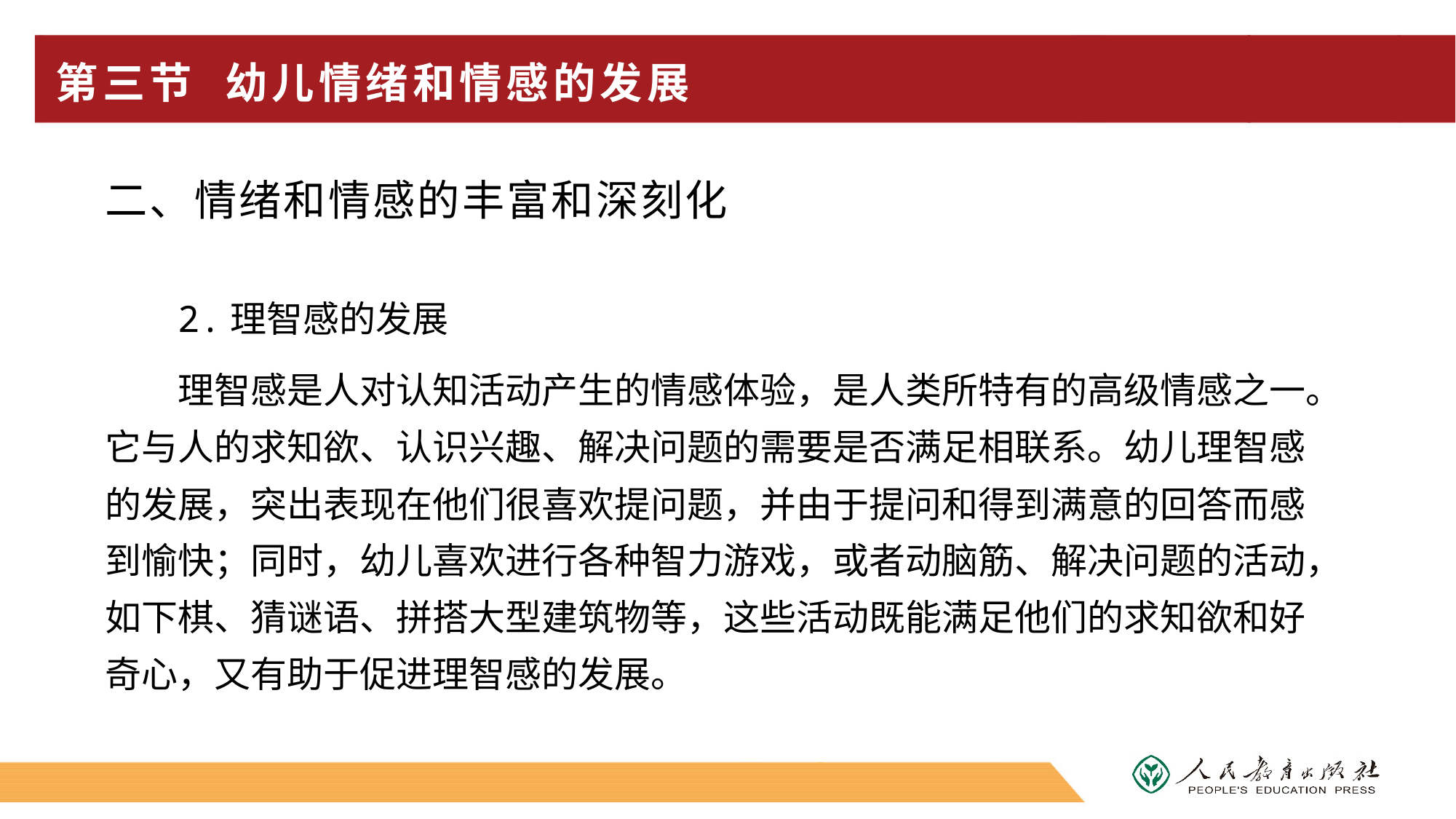

# 第三节  幼儿情绪和情感的发展
二、情绪和情感的丰富和深刻化
2.理智感的发展
理智感是人对认知活动产生的情感体验，是人类所特有的高级情感之一。它与人的求知欲、认识兴趣、解决问题的需要是否满足相联系。幼儿理智感的发展，突出表现在他们很喜欢提问题，并由于提问和得到满意的回答而感到愉快；同时，幼儿喜欢进行各种智力游戏，或者动脑筋、解决问题的活动，如下棋、猜谜语、拼搭大型建筑物等，这些活动既能满足他们的求知欲和好奇心，又有助于促进理智感的发展。